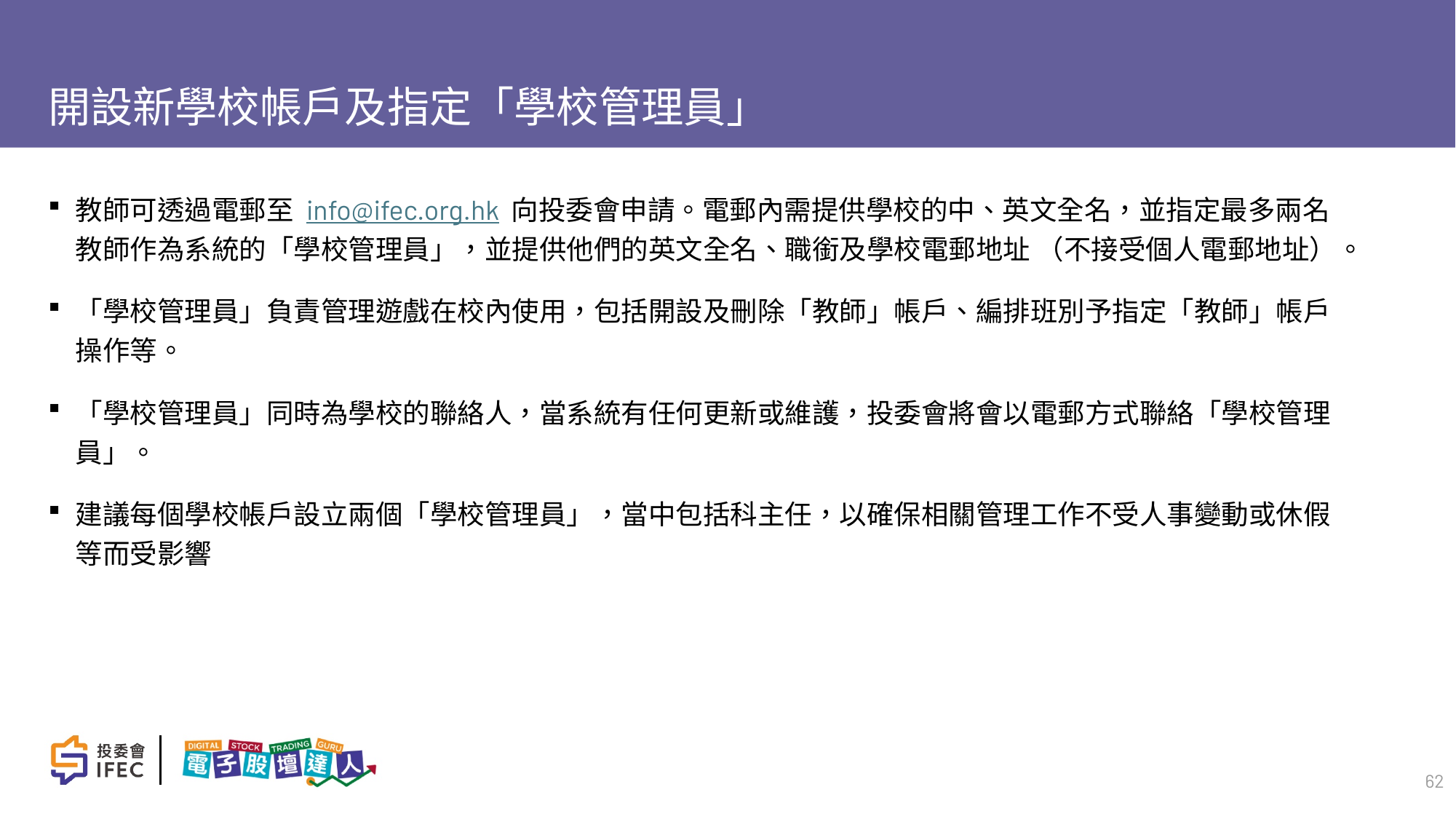

# 開設新學校帳戶及指定「學校管理員」

教師可透過電郵至 info@ifec.org.hk 向投委會申請。電郵內需提供學校的中、英文全名，並指定最多兩名教師作為系統的「學校管理員」，並提供他們的英文全名、職銜及學校電郵地址 （不接受個人電郵地址）。
「學校管理員」負責管理遊戲在校內使用，包括開設及刪除「教師」帳戶、編排班別予指定「教師」帳戶操作等。
「學校管理員」同時為學校的聯絡人，當系統有任何更新或維護，投委會將會以電郵方式聯絡「學校管理員」。
建議每個學校帳戶設立兩個「學校管理員」，當中包括科主任，以確保相關管理工作不受人事變動或休假等而受影響

62